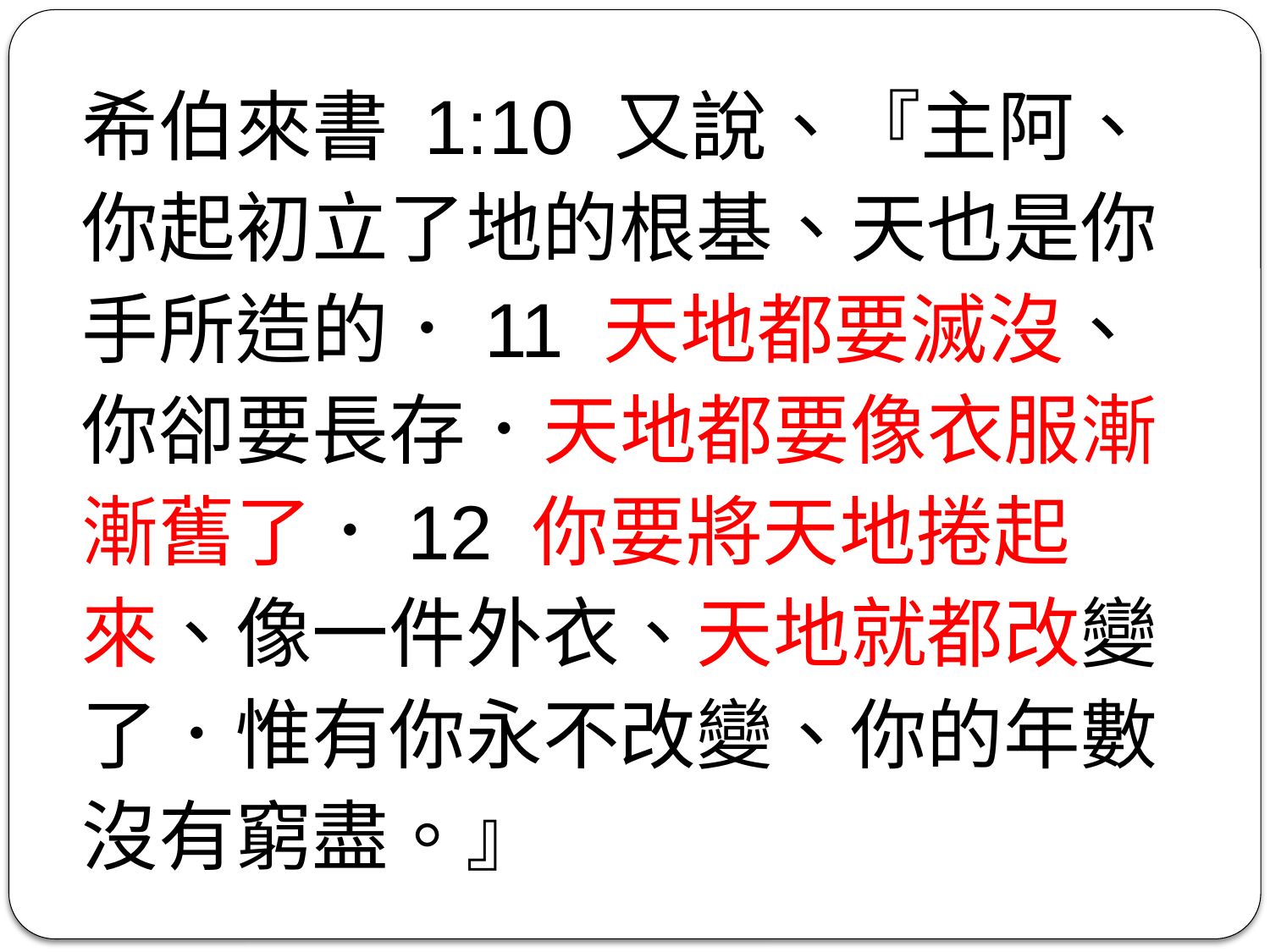

希伯來書 1:10 又說、『主阿、你起初立了地的根基、天也是你手所造的．11 天地都要滅沒、你卻要長存．天地都要像衣服漸漸舊了．12 你要將天地捲起來、像一件外衣、天地就都改變了．惟有你永不改變、你的年數沒有窮盡。』